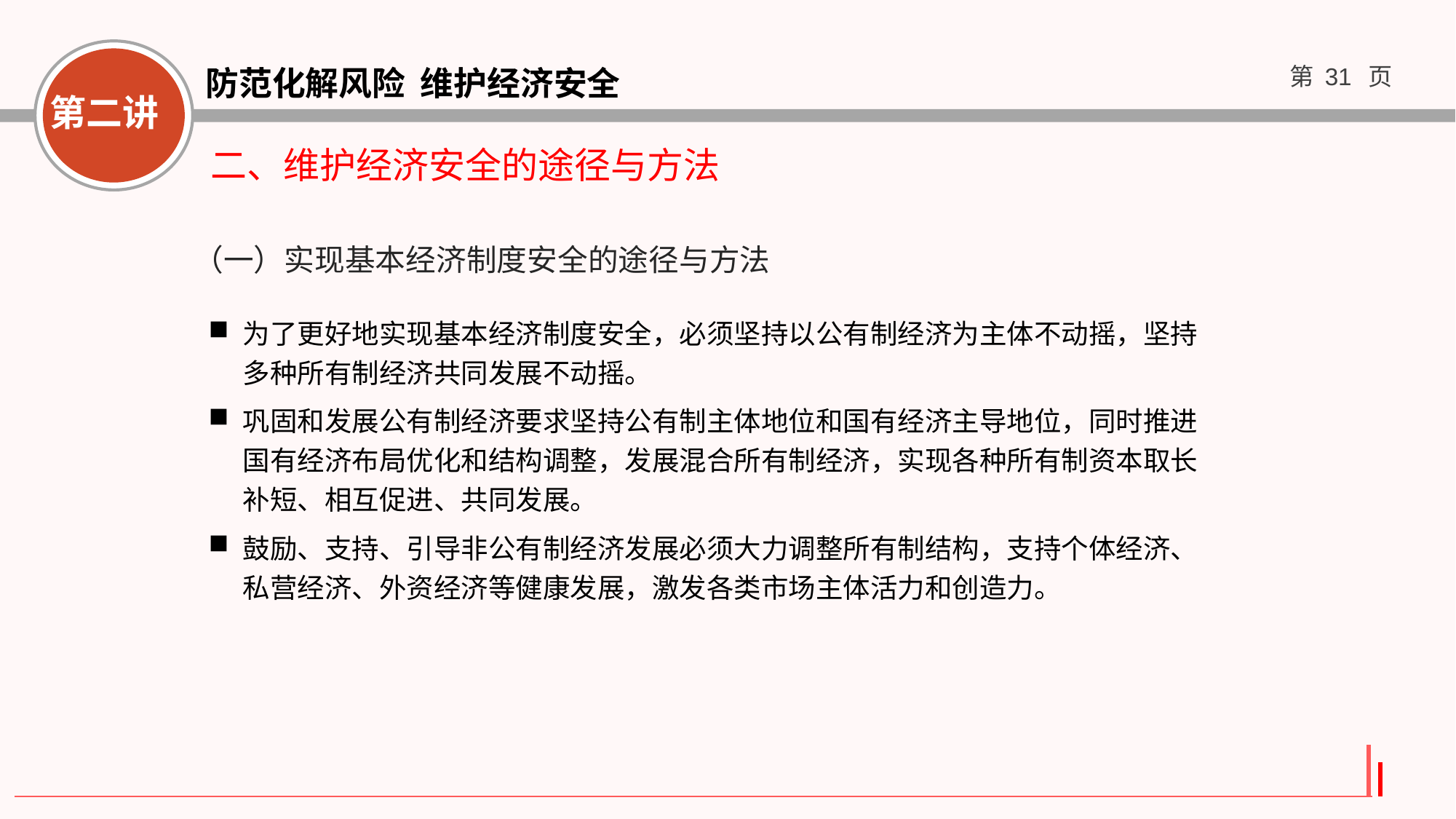

二、维护经济安全的途径与方法
（一）实现基本经济制度安全的途径与方法
为了更好地实现基本经济制度安全，必须坚持以公有制经济为主体不动摇，坚持多种所有制经济共同发展不动摇。
巩固和发展公有制经济要求坚持公有制主体地位和国有经济主导地位，同时推进国有经济布局优化和结构调整，发展混合所有制经济，实现各种所有制资本取长补短、相互促进、共同发展。
鼓励、支持、引导非公有制经济发展必须大力调整所有制结构，支持个体经济、私营经济、外资经济等健康发展，激发各类市场主体活力和创造力。